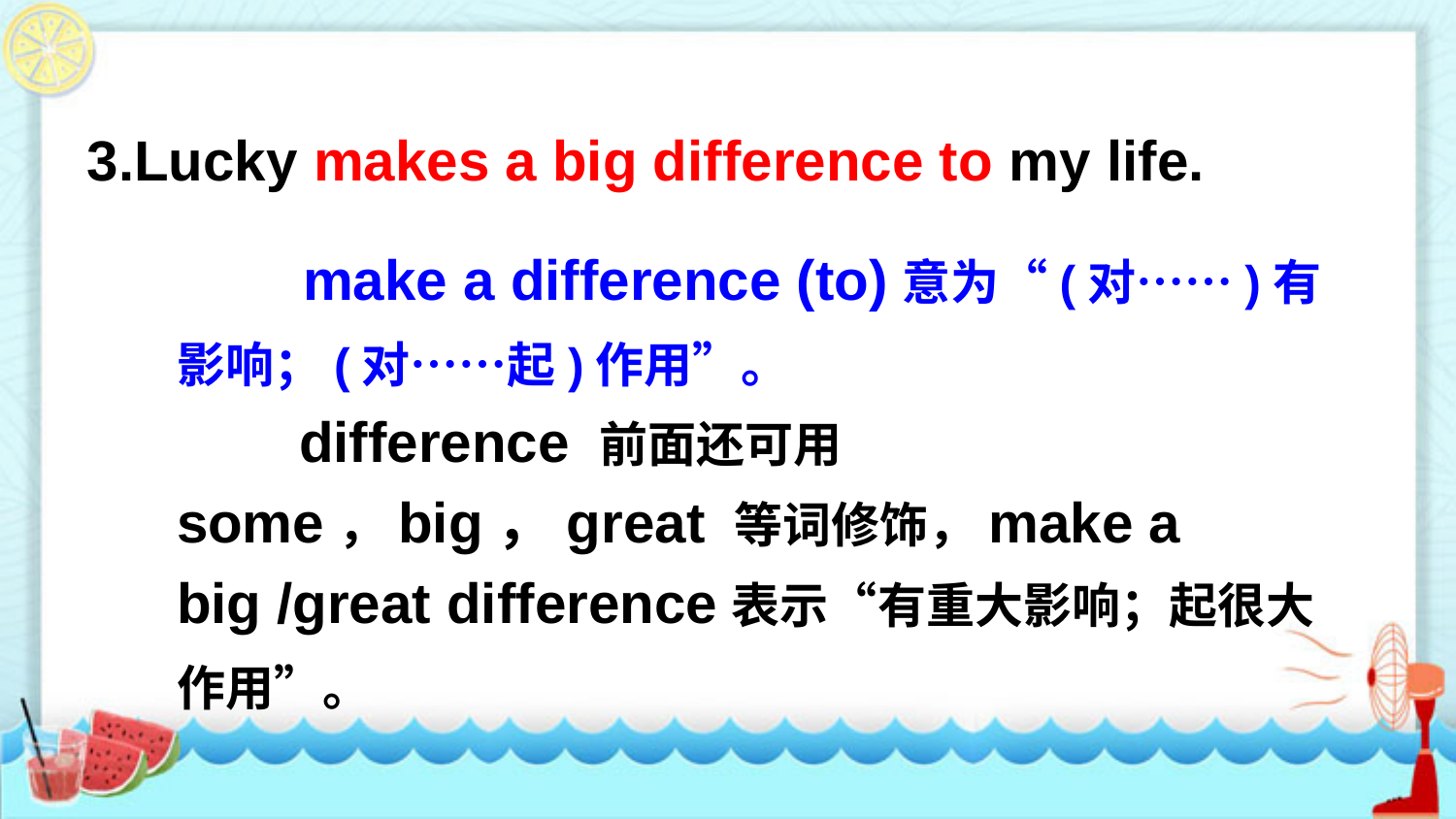

3.Lucky makes a big difference to my life.
        make a difference (to)意为“(对……)有影响；(对……起)作用”。
         difference 前面还可用 some，big，great 等词修饰，make a big /great difference表示“有重大影响；起很大作用”。